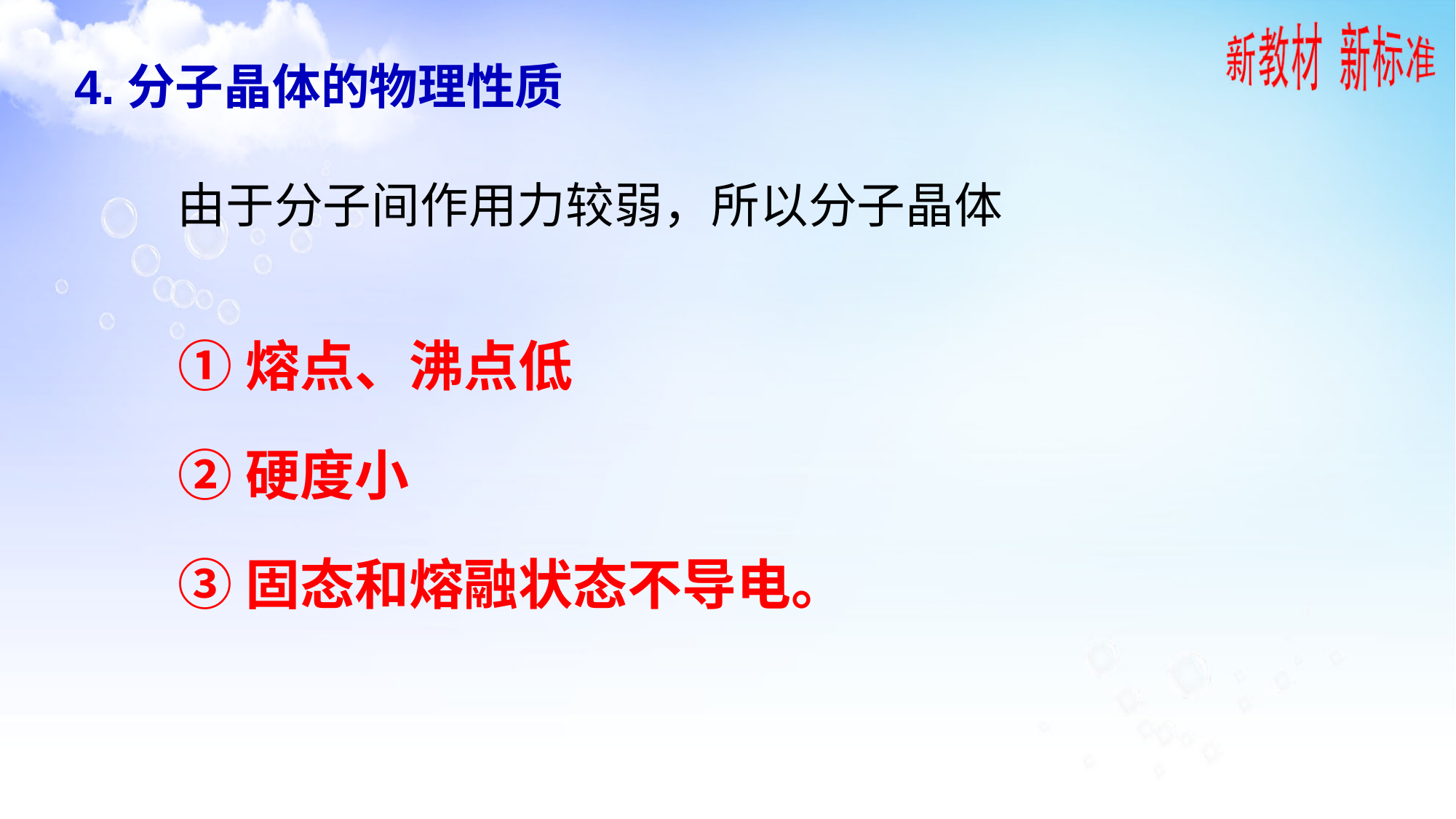

4.分子晶体的物理性质
由于分子间作用力较弱，所以分子晶体
①熔点、沸点低
②硬度小
③固态和熔融状态不导电。